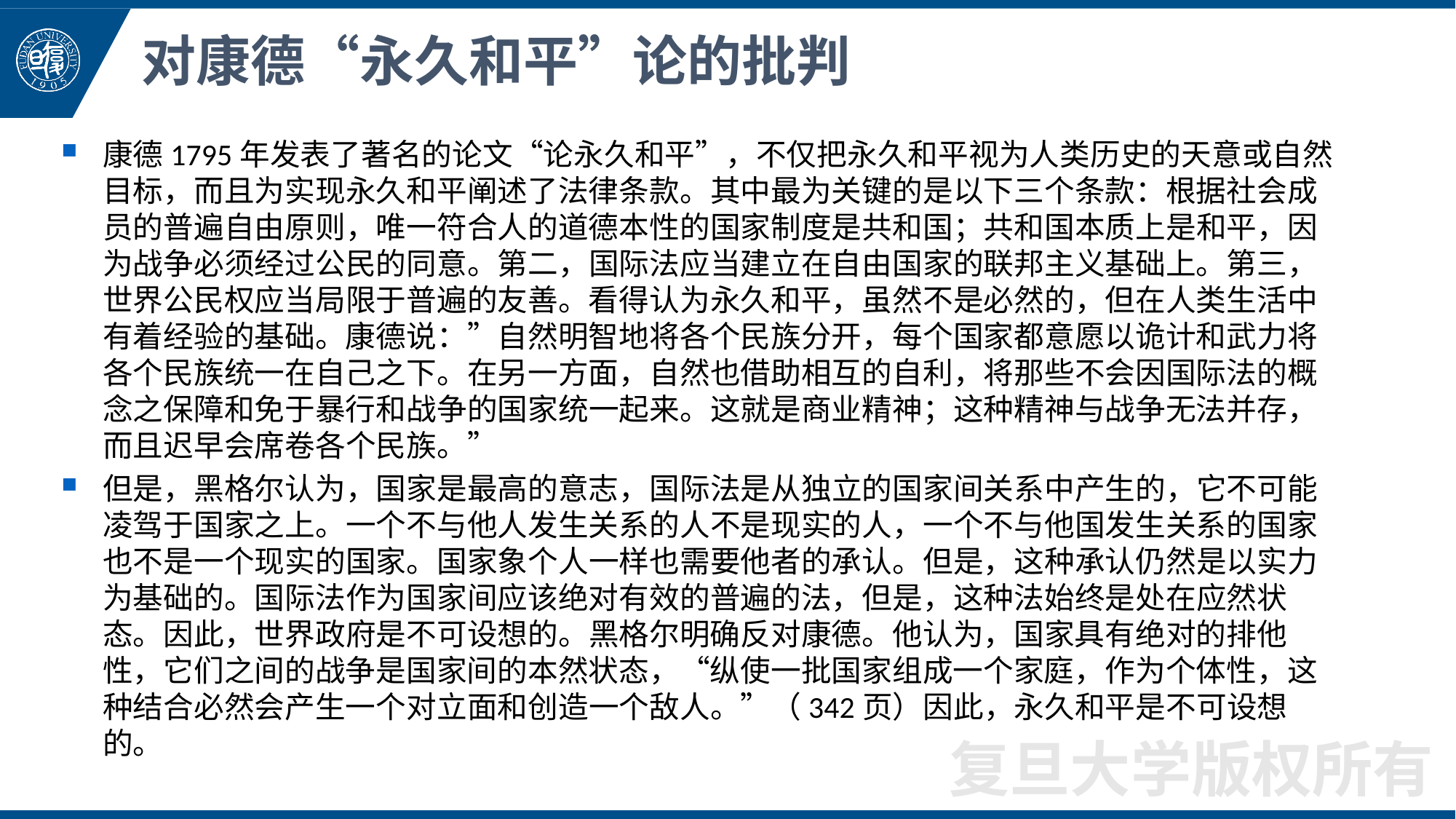

# 对康德“永久和平”论的批判
康德1795年发表了著名的论文“论永久和平”，不仅把永久和平视为人类历史的天意或自然目标，而且为实现永久和平阐述了法律条款。其中最为关键的是以下三个条款：根据社会成员的普遍自由原则，唯一符合人的道德本性的国家制度是共和国；共和国本质上是和平，因为战争必须经过公民的同意。第二，国际法应当建立在自由国家的联邦主义基础上。第三，世界公民权应当局限于普遍的友善。看得认为永久和平，虽然不是必然的，但在人类生活中有着经验的基础。康德说：”自然明智地将各个民族分开，每个国家都意愿以诡计和武力将各个民族统一在自己之下。在另一方面，自然也借助相互的自利，将那些不会因国际法的概念之保障和免于暴行和战争的国家统一起来。这就是商业精神；这种精神与战争无法并存，而且迟早会席卷各个民族。”
但是，黑格尔认为，国家是最高的意志，国际法是从独立的国家间关系中产生的，它不可能凌驾于国家之上。一个不与他人发生关系的人不是现实的人，一个不与他国发生关系的国家也不是一个现实的国家。国家象个人一样也需要他者的承认。但是，这种承认仍然是以实力为基础的。国际法作为国家间应该绝对有效的普遍的法，但是，这种法始终是处在应然状态。因此，世界政府是不可设想的。黑格尔明确反对康德。他认为，国家具有绝对的排他性，它们之间的战争是国家间的本然状态，“纵使一批国家组成一个家庭，作为个体性，这种结合必然会产生一个对立面和创造一个敌人。”（342页）因此，永久和平是不可设想的。